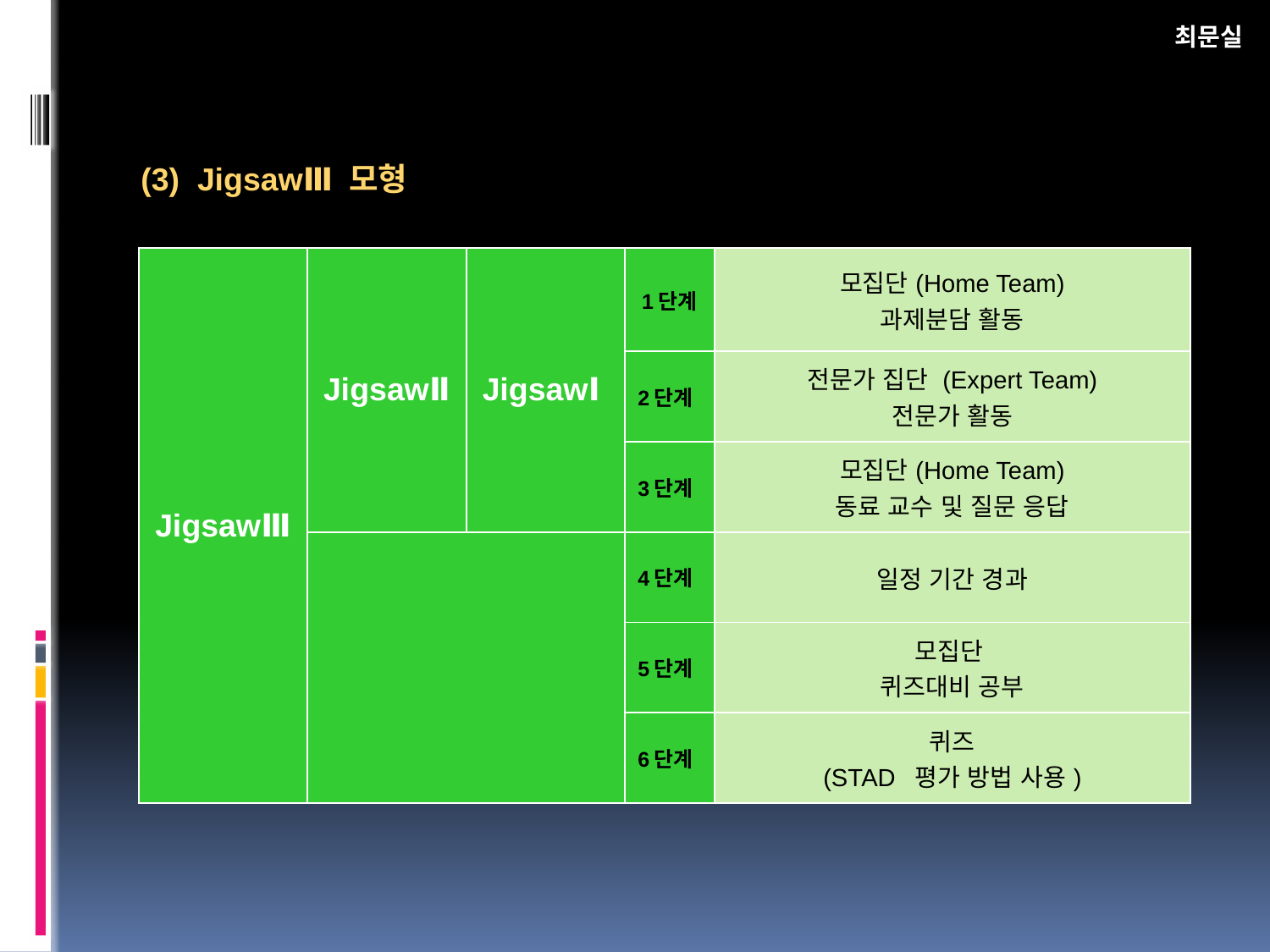

최문실

(3)  JigsawⅢ 모형

| JigsawⅢ | JigsawⅡ | JigsawⅠ | 1단계 | 모집단(Home Team) 과제분담 활동 |
| --- | --- | --- | --- | --- |
|  |  |  | 2단계 | 전문가 집단 (Expert Team) 전문가 활동 |
|  |  |  | 3단계 | 모집단(Home Team) 동료 교수 및 질문 응답 |
|  |  |  | 4단계 | 일정 기간 경과 |
|  |  |  | 5단계 | 모집단 퀴즈대비 공부 |
|  |  |  | 6단계 | 퀴즈 (STAD 평가 방법 사용) |